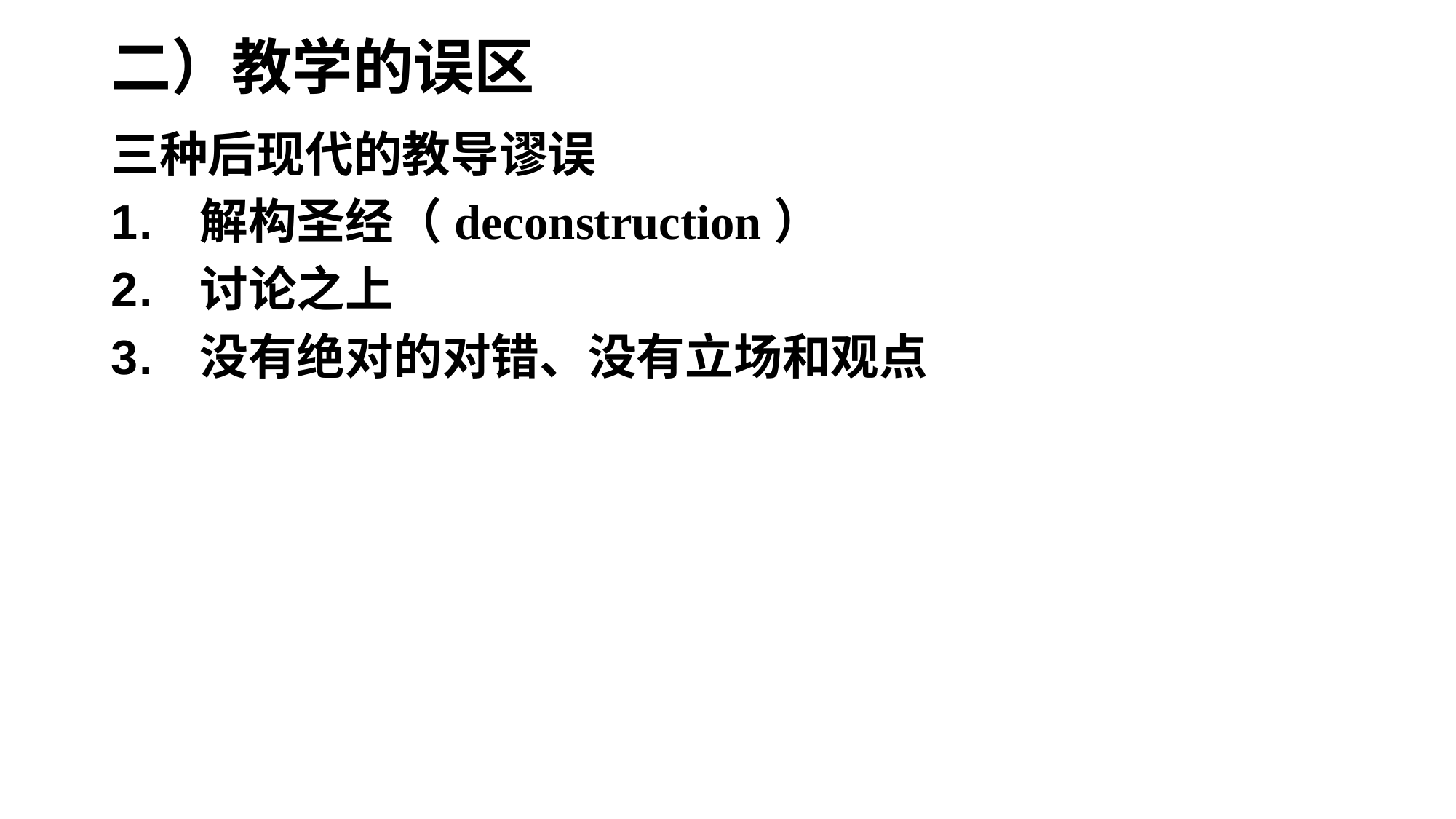

# 二）教学的误区
三种后现代的教导谬误
解构圣经（deconstruction）
讨论之上
没有绝对的对错、没有立场和观点